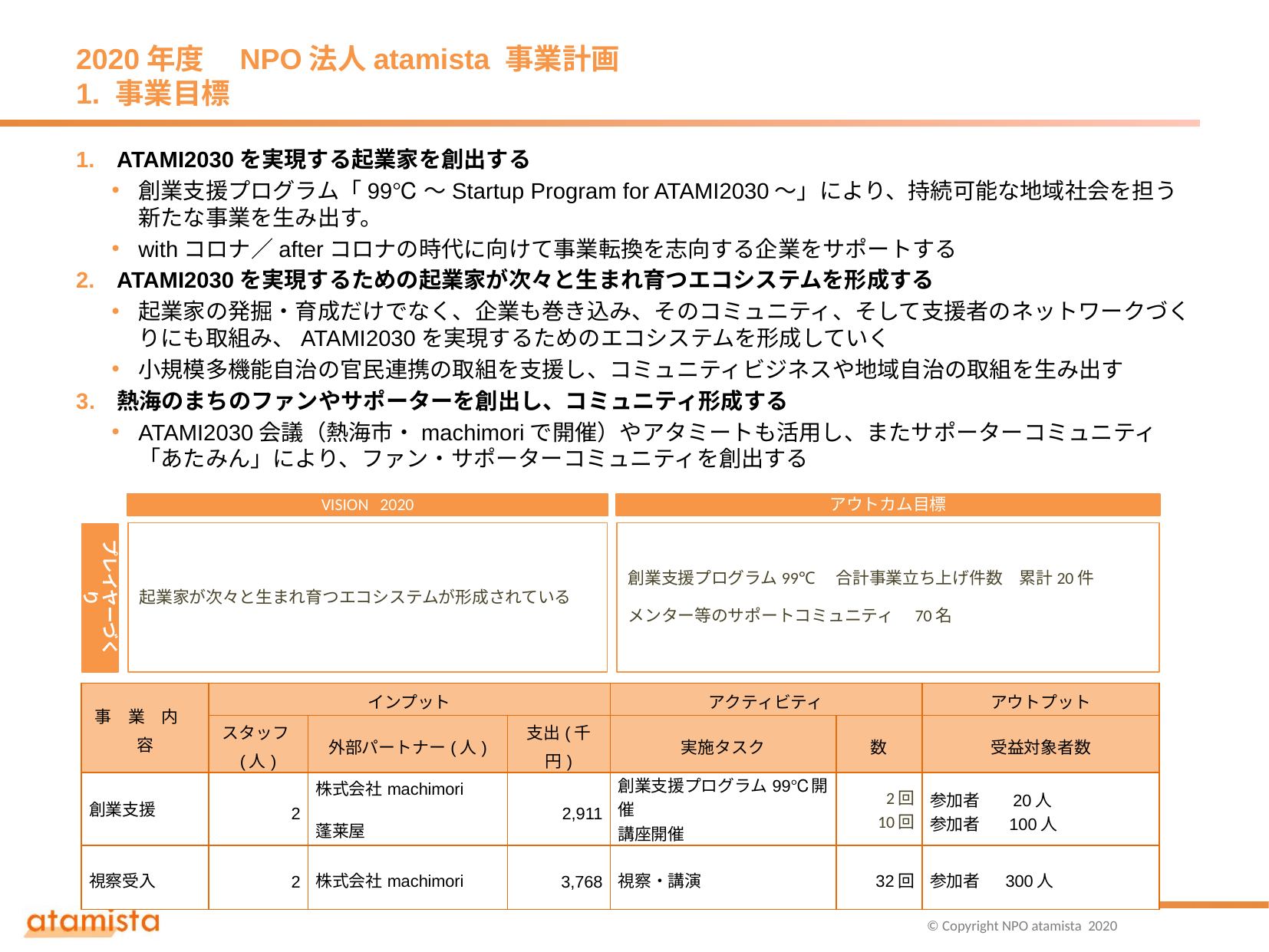

# 2020年度　NPO法人atamista 事業計画 1. 事業目標
ATAMI2030を実現する起業家を創出する
創業支援プログラム「99℃〜Startup Program for ATAMI2030〜」により、持続可能な地域社会を担う新たな事業を生み出す。
withコロナ／afterコロナの時代に向けて事業転換を志向する企業をサポートする
ATAMI2030を実現するための起業家が次々と生まれ育つエコシステムを形成する
起業家の発掘・育成だけでなく、企業も巻き込み、そのコミュニティ、そして支援者のネットワークづくりにも取組み、ATAMI2030を実現するためのエコシステムを形成していく
小規模多機能自治の官民連携の取組を支援し、コミュニティビジネスや地域自治の取組を生み出す
熱海のまちのファンやサポーターを創出し、コミュニティ形成する
ATAMI2030会議（熱海市・machimoriで開催）やアタミートも活用し、またサポーターコミュニティ「あたみん」により、ファン・サポーターコミュニティを創出する

VISION   2020
アウトカム目標
起業家が次々と生まれ育つエコシステムが形成されている
創業支援プログラム99℃　合計事業立ち上げ件数　累計20件

メンター等のサポートコミュニティ　70名
プレイヤーづくり
| 事　業　内　容 | インプット |  |  | アクティビティ |  | アウトプット |
| --- | --- | --- | --- | --- | --- | --- |
|  | スタッフ(人) | 外部パートナー(人) | 支出(千円) | 実施タスク | 数 | 受益対象者数 |
| 創業支援 | 2 | 株式会社machimori 蓬莱屋 | 2,911 | 創業支援プログラム99℃開催 講座開催 | 2回 10回 | 参加者　 20人 参加者 　 100人 |
| 視察受入 | 2 | 株式会社machimori | 3,768 | 視察・講演 | 32回 | 参加者　 300人 |